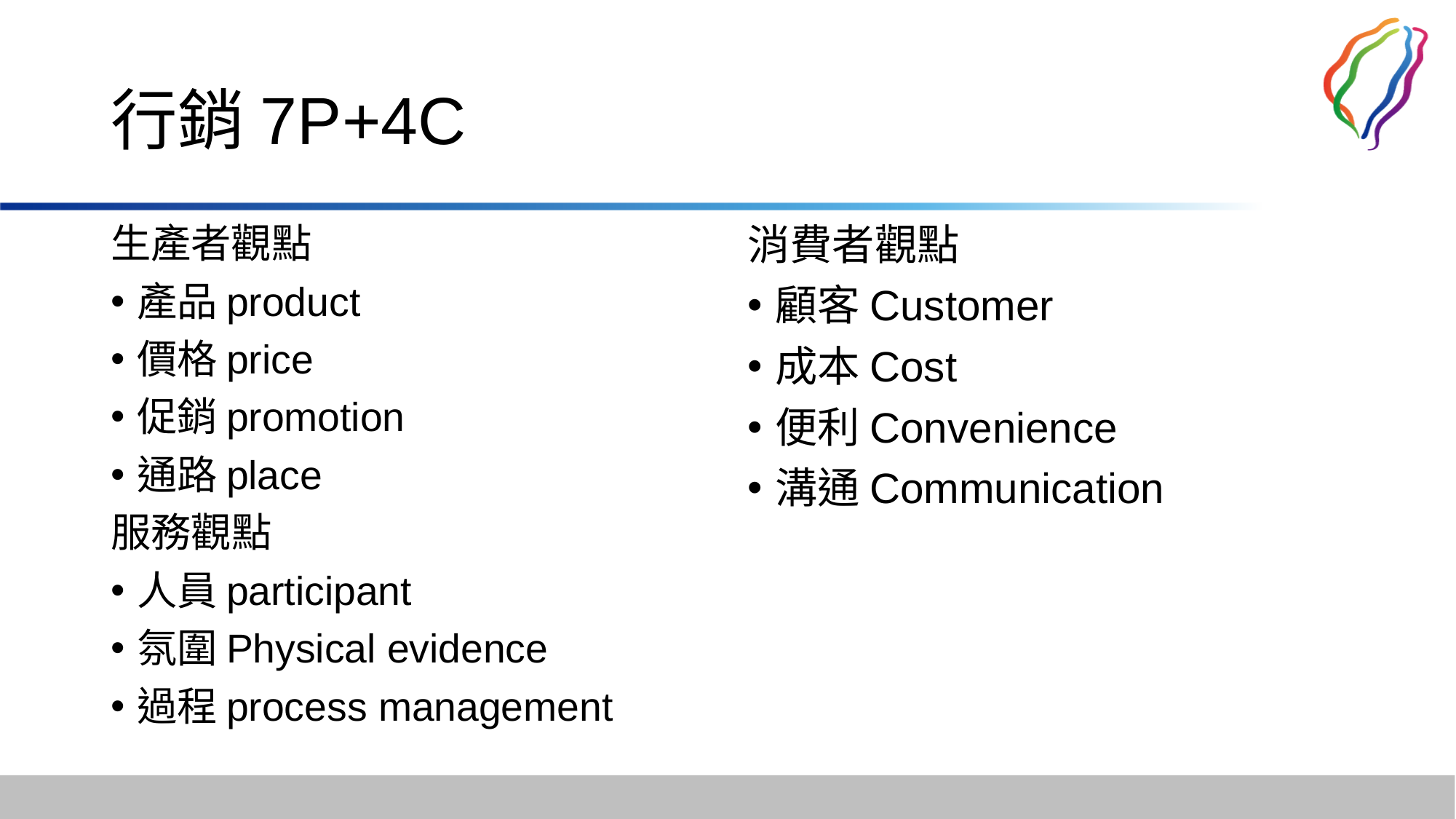

# 行銷7P+4C
生產者觀點
產品product
價格price
促銷promotion
通路place
服務觀點
人員participant
氛圍Physical evidence
過程process management
消費者觀點
顧客Customer
成本Cost
便利Convenience
溝通Communication